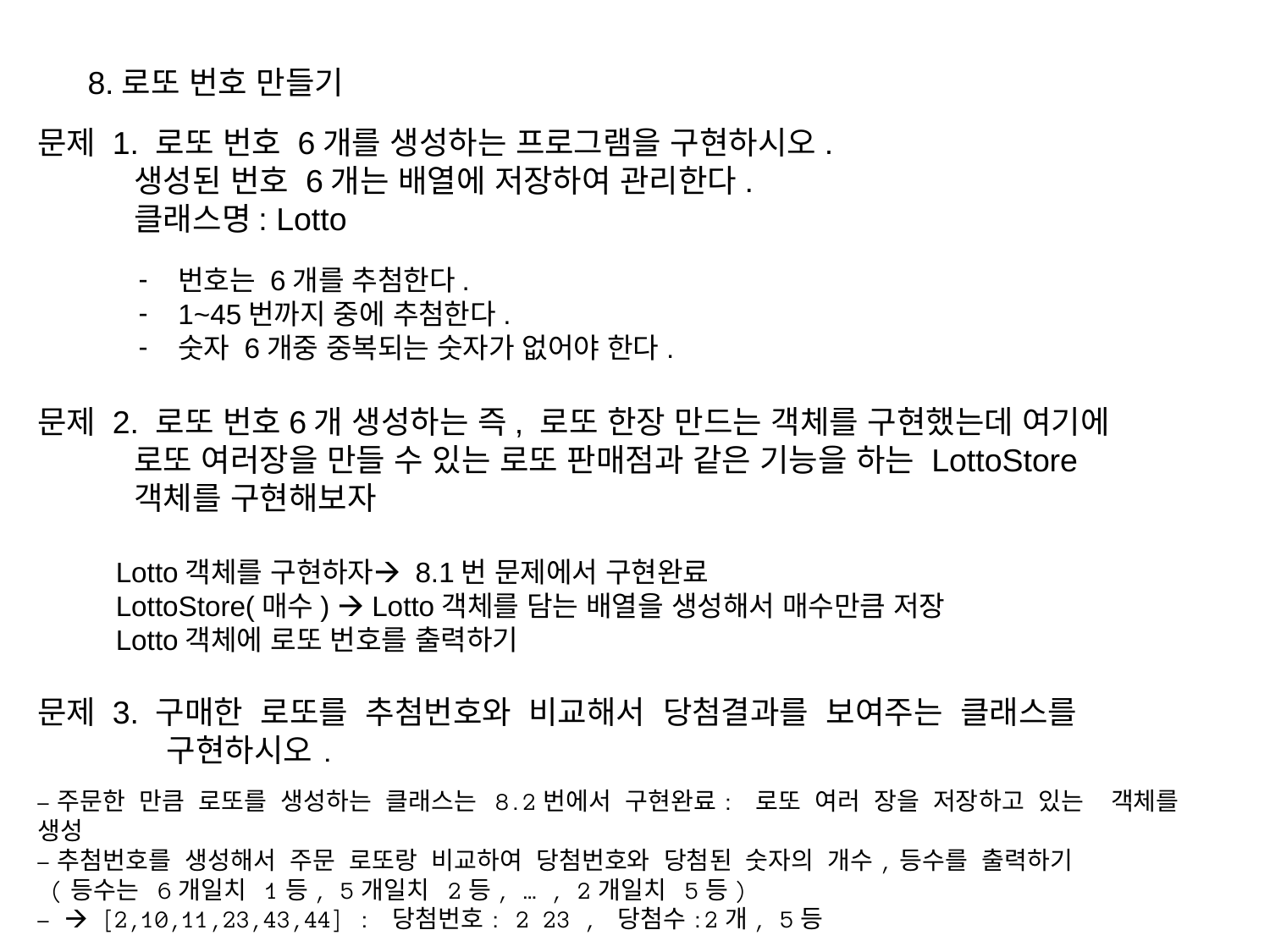

8.로또 번호 만들기
문제 1. 로또 번호 6개를 생성하는 프로그램을 구현하시오.
          생성된 번호 6개는 배열에 저장하여 관리한다.
          클래스명: Lotto
번호는 6개를 추첨한다.
1~45번까지 중에 추첨한다.
숫자 6개중 중복되는 숫자가 없어야 한다.
문제 2. 로또 번호6개 생성하는 즉, 로또 한장 만드는 객체를 구현했는데 여기에
          로또 여러장을 만들 수 있는 로또 판매점과 같은 기능을 하는 LottoStore
          객체를 구현해보자

          Lotto객체를 구현하자🡪 8.1번 문제에서 구현완료
          LottoStore(매수) 🡪 Lotto객체를 담는 배열을 생성해서 매수만큼 저장
          Lotto객체에 로또 번호를 출력하기
문제 3. 구매한 로또를 추첨번호와 비교해서 당첨결과를 보여주는 클래스를
       구현하시오.

-주문한 만큼 로또를 생성하는 클래스는 8.2번에서 구현완료: 로또 여러 장을 저장하고 있는  객체를 생성
-추첨번호를 생성해서 주문 로또랑 비교하여 당첨번호와 당첨된 숫자의 개수,등수를 출력하기
 (등수는 6개일치 1등, 5개일치 2등, … , 2개일치 5등)
- 🡪 [2,10,11,23,43,44] : 당첨번호: 2 23 , 당첨수:2개, 5등